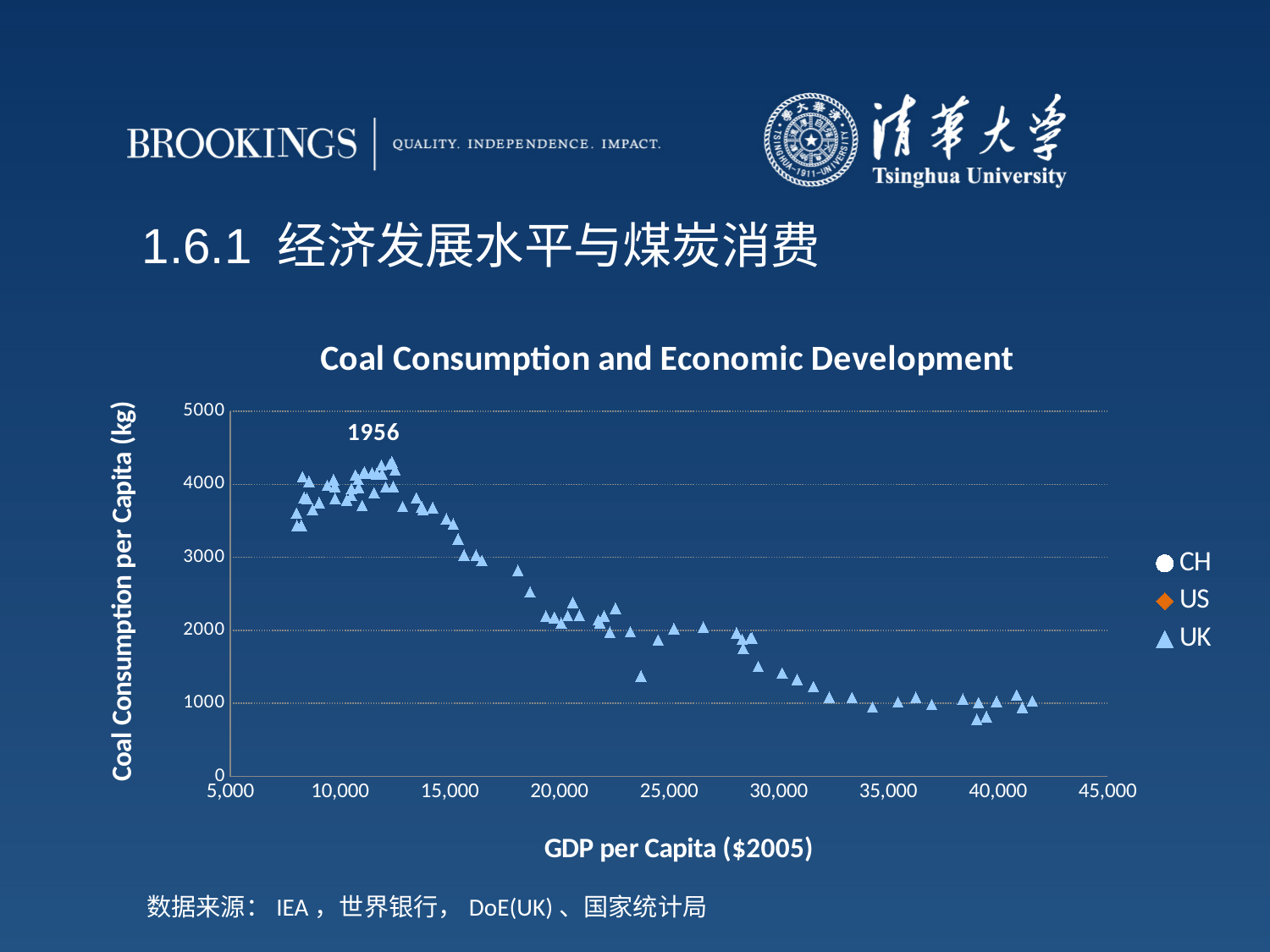

1.6.1 经济发展水平与煤炭消费

### Chart: Coal Consumption and Economic Development

| Category |  |  |  |
|---|---|---|---|
数据来源：IEA，世界银行，DoE(UK)、国家统计局